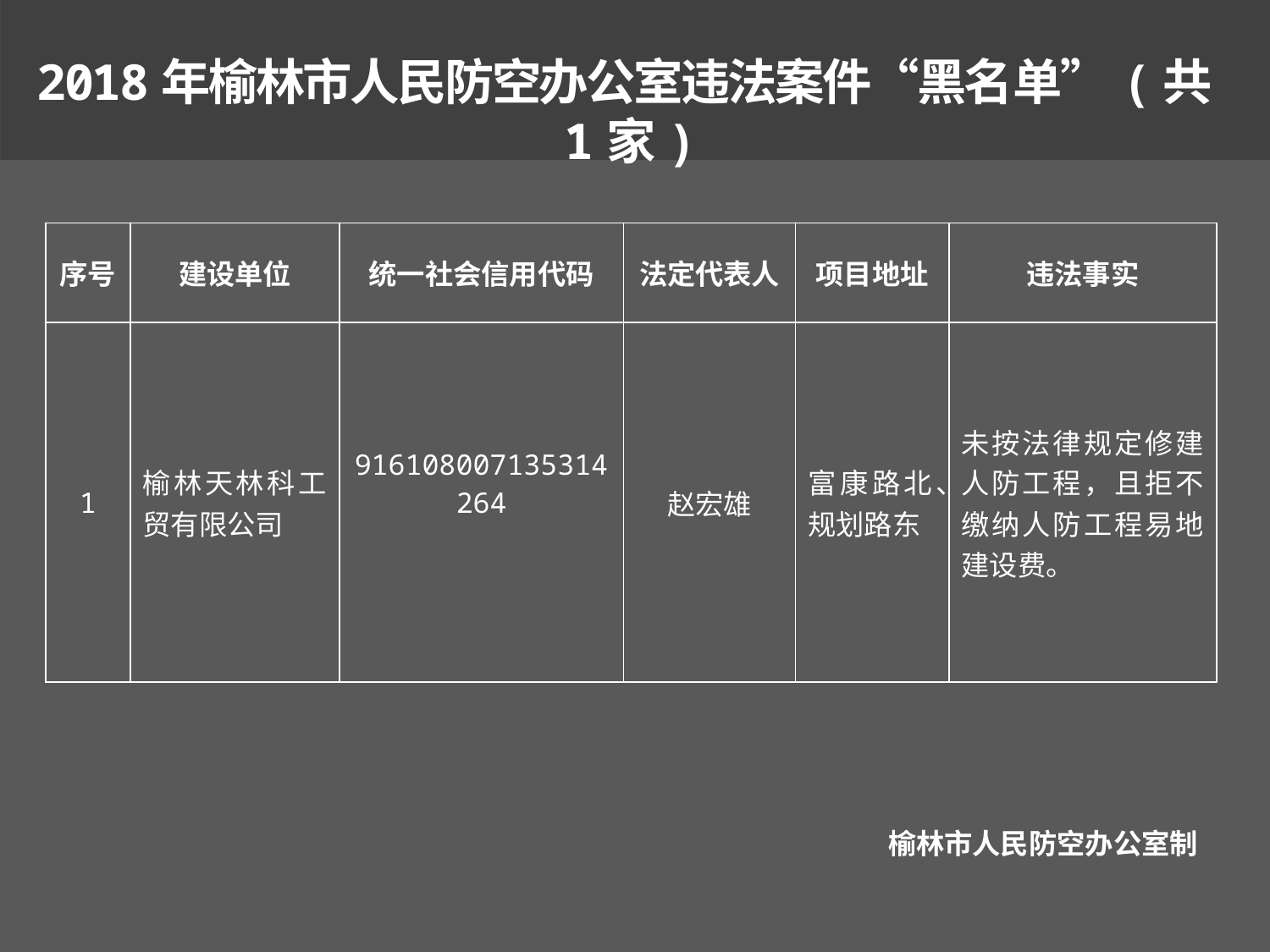

2018年榆林市人民防空办公室违法案件“黑名单”(共1家)
| 序号 | 建设单位 | 统一社会信用代码 | 法定代表人 | 项目地址 | 违法事实 |
| --- | --- | --- | --- | --- | --- |
| 1 | 榆林天林科工贸有限公司 | 916108007135314264 | 赵宏雄 | 富康路北、规划路东 | 未按法律规定修建人防工程，且拒不缴纳人防工程易地建设费。 |
  榆林市人民防空办公室制